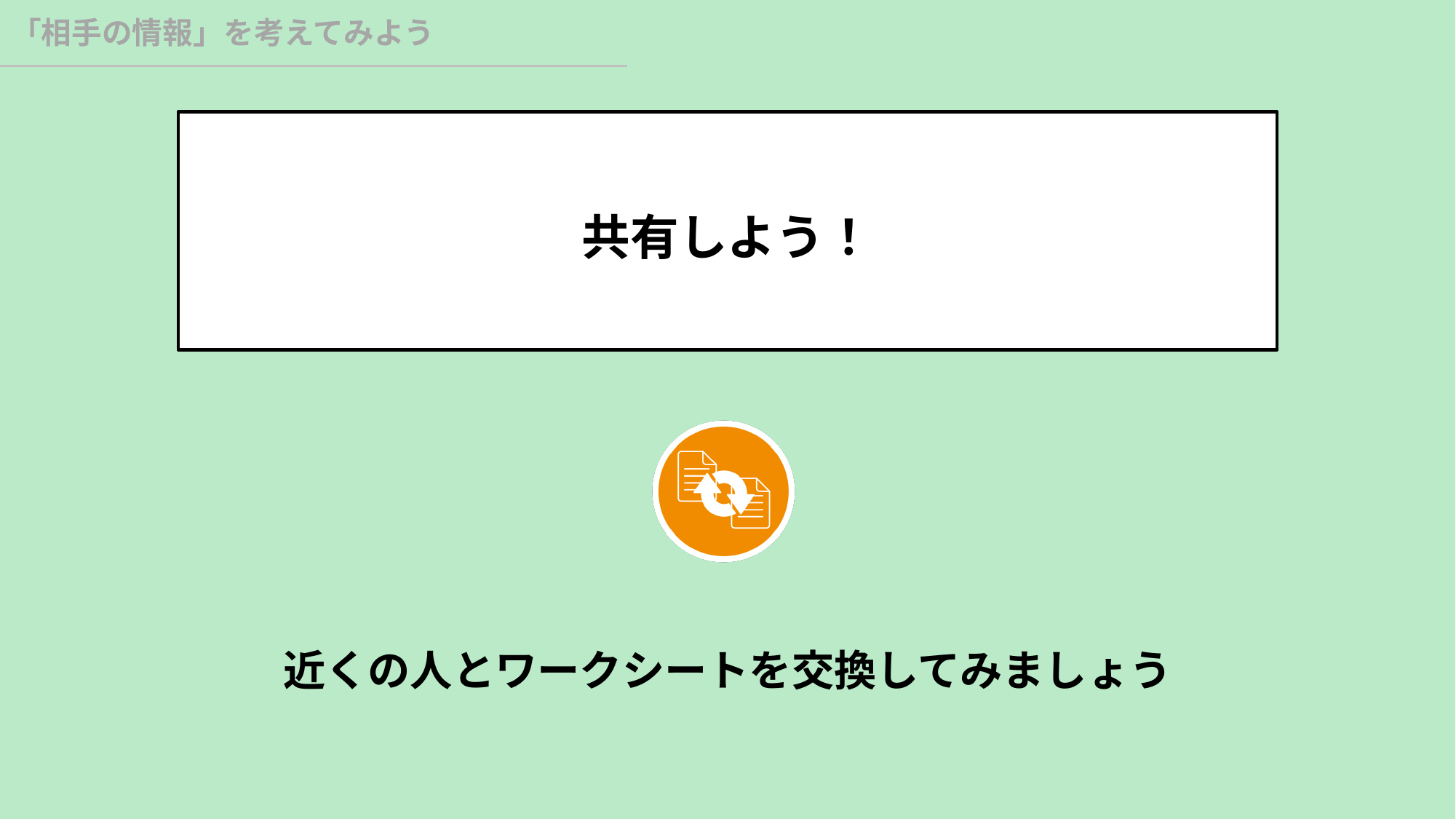

# 「相手の情報」を考えてみよう
共有しよう！
近くの人とワークシートを交換してみましょう